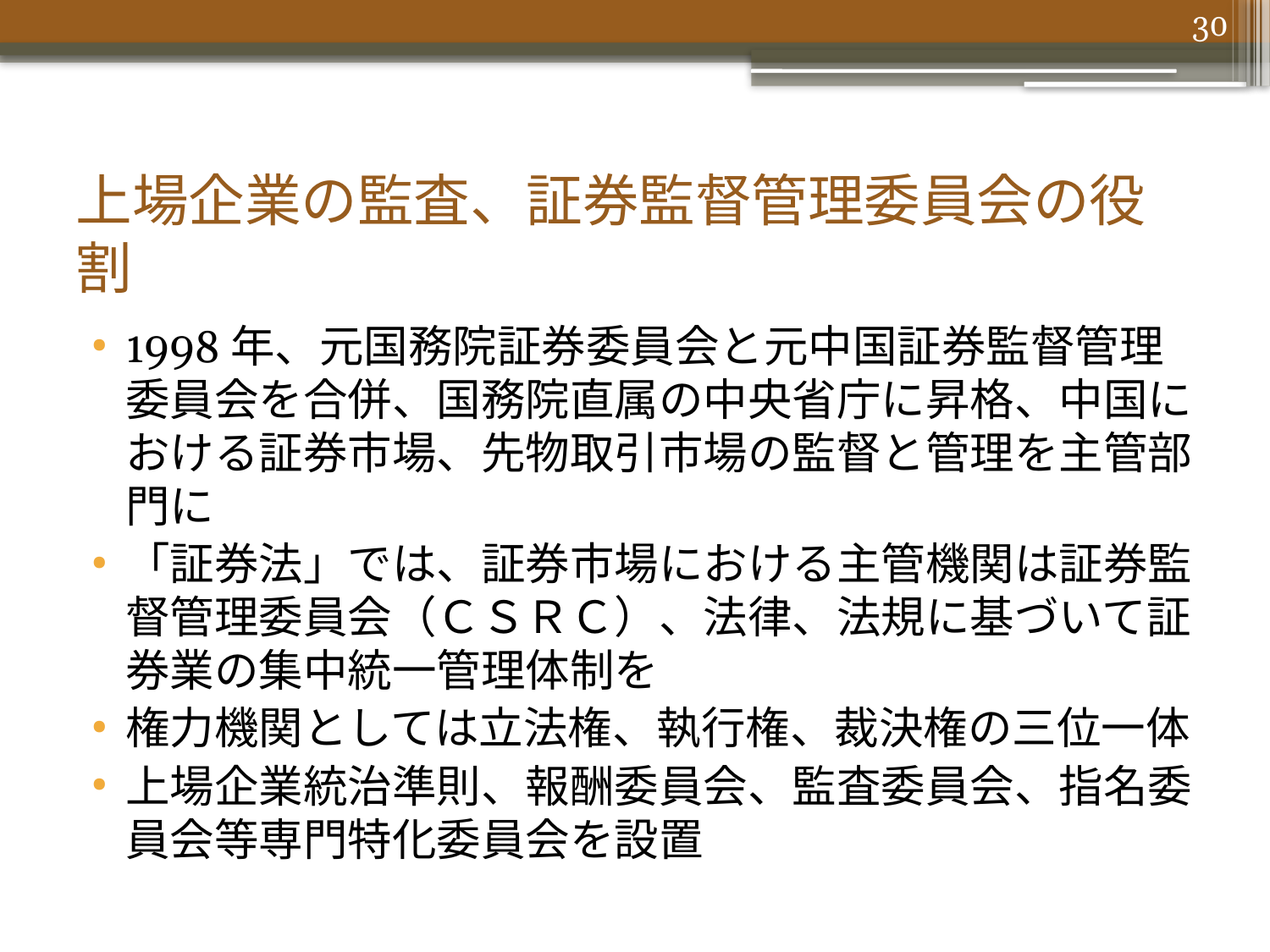

30
# 上場企業の監査、証券監督管理委員会の役割
1998年、元国務院証券委員会と元中国証券監督管理委員会を合併、国務院直属の中央省庁に昇格、中国における証券市場、先物取引市場の監督と管理を主管部門に
「証券法」では、証券市場における主管機関は証券監督管理委員会（ＣＳＲＣ）、法律、法規に基づいて証券業の集中統一管理体制を
権力機関としては立法権、執行権、裁決権の三位一体
上場企業統治準則、報酬委員会、監査委員会、指名委員会等専門特化委員会を設置